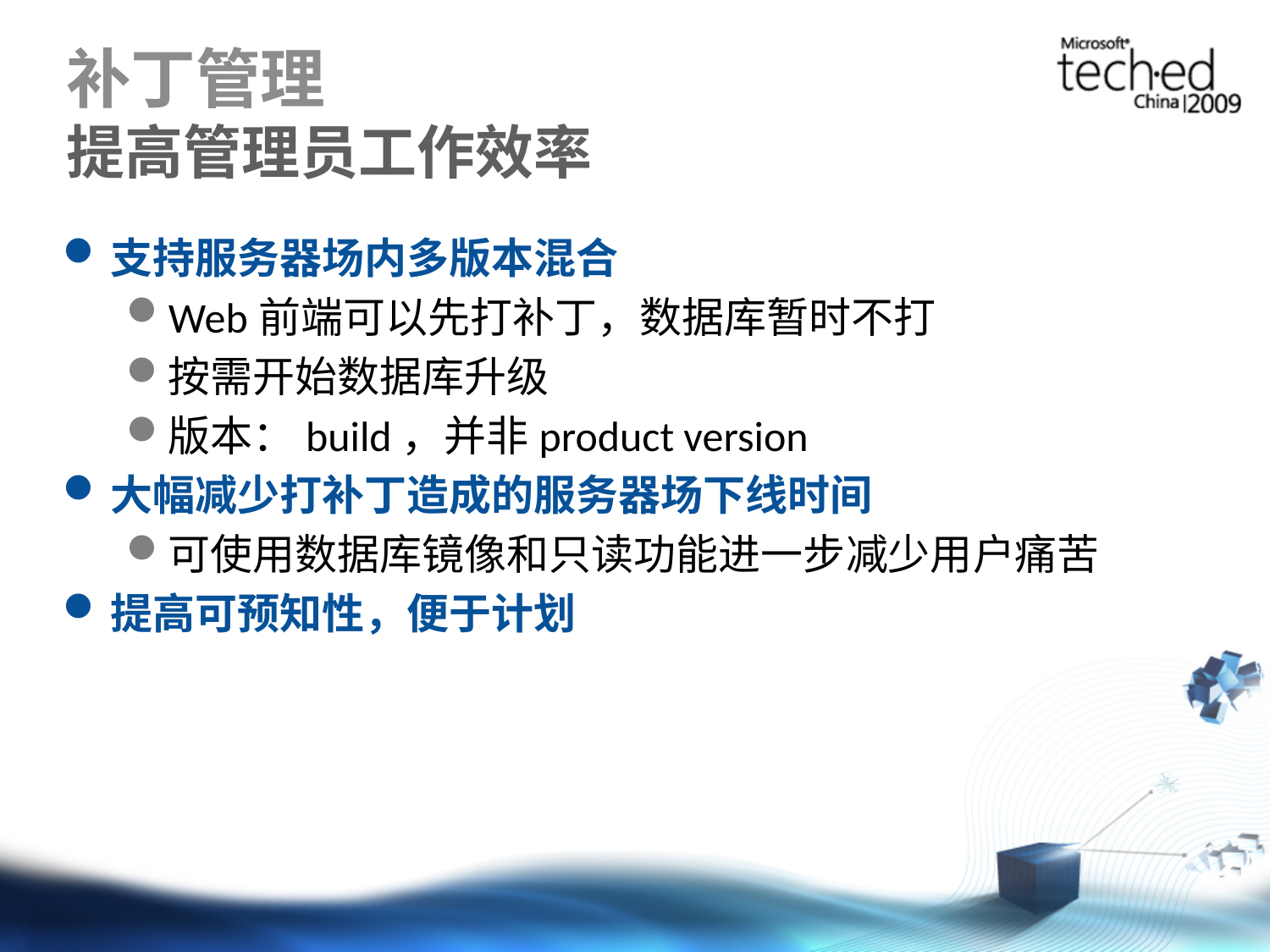

# 补丁管理 提高管理员工作效率
支持服务器场内多版本混合
Web前端可以先打补丁，数据库暂时不打
按需开始数据库升级
版本：build，并非product version
大幅减少打补丁造成的服务器场下线时间
可使用数据库镜像和只读功能进一步减少用户痛苦
提高可预知性，便于计划